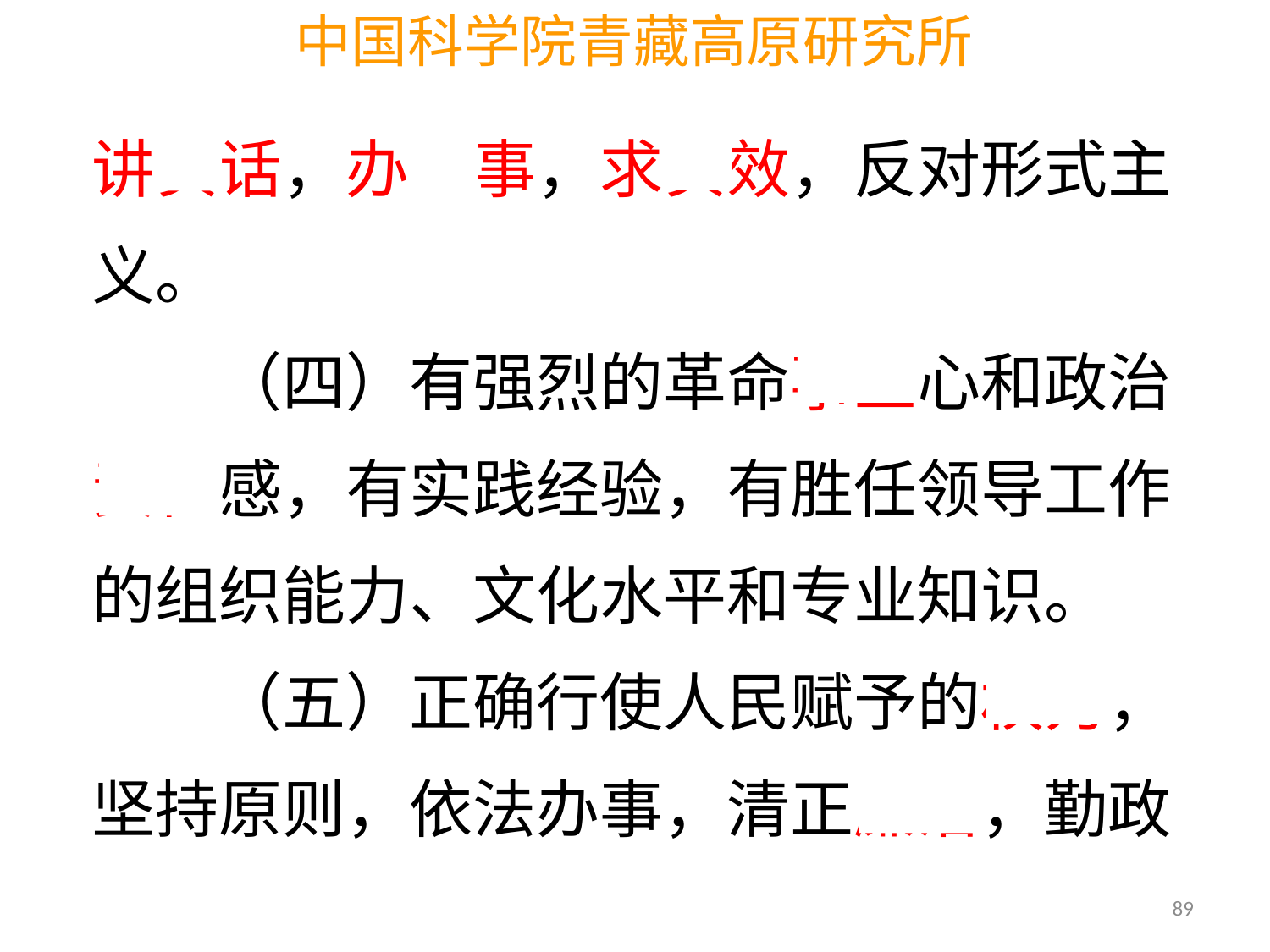

# 讲实话，办实事，求实效，反对形式主义。 　　（四）有强烈的革命事业心和政治责任感，有实践经验，有胜任领导工作的组织能力、文化水平和专业知识。 　　（五）正确行使人民赋予的权力，坚持原则，依法办事，清正廉洁，勤政

89